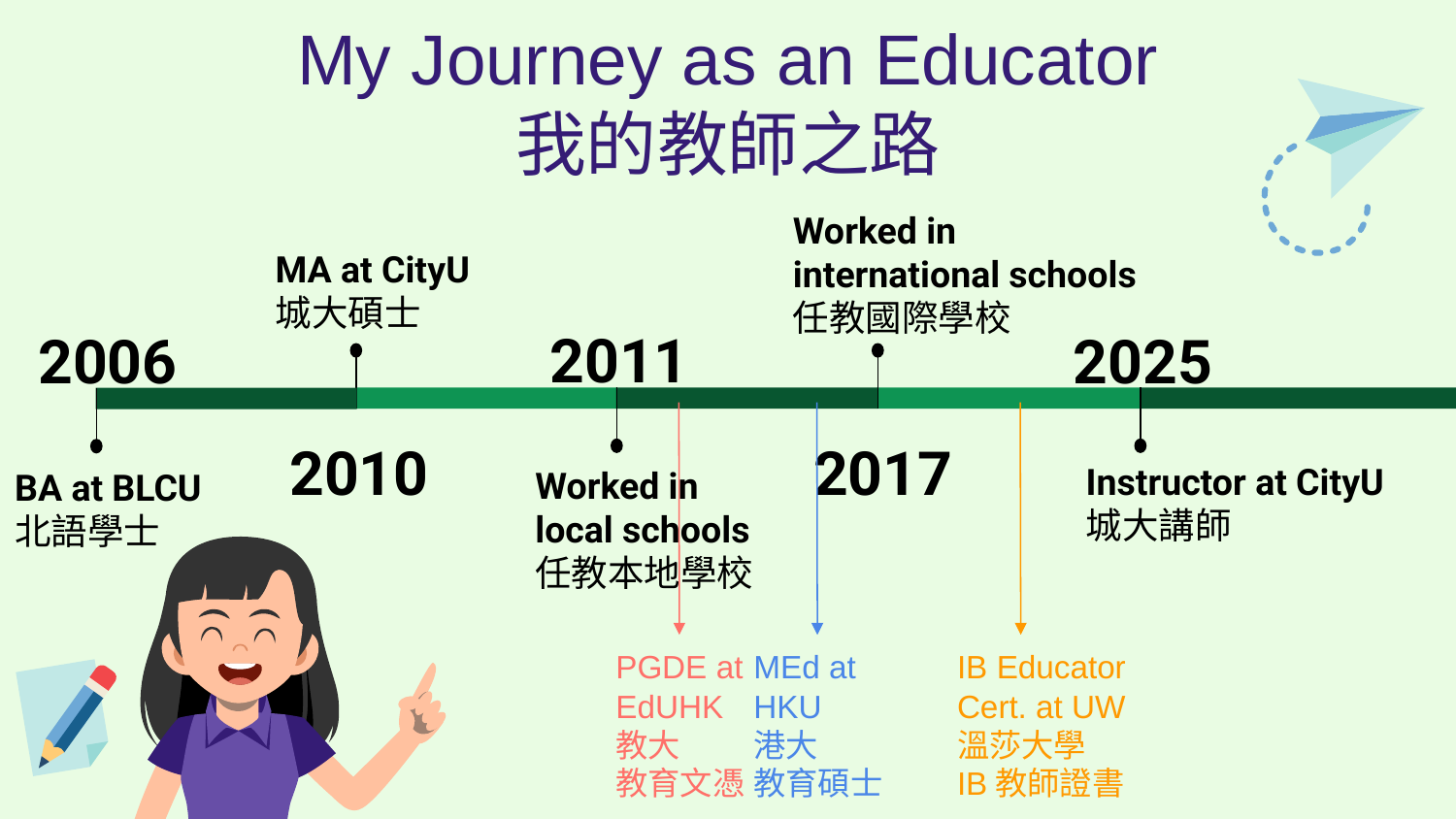

My Journey as an Educator
我的教師之路

Worked in
international schools
任教國際學校

2017

MA at CityU
城大碩士

2010

2011

Worked in local schools
任教本地學校

2006

BA at BLCU
北語學士

2025

Instructor at CityU
城大講師

PGDE at EdUHK
教大
教育文憑
MEd at HKU
港大
教育碩士
IB Educator Cert. at UW
溫莎大學
IB教師證書